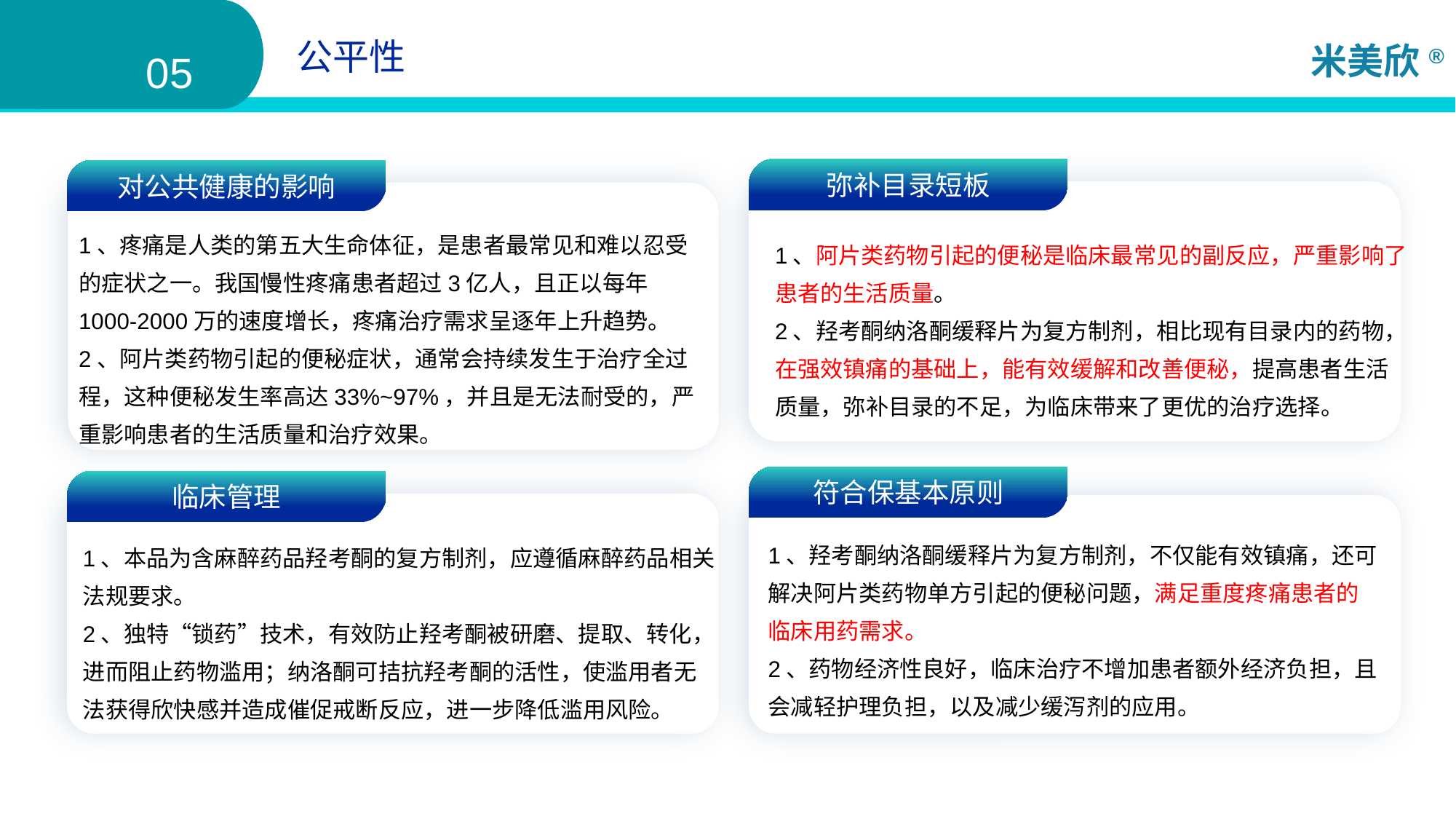

公平性
05

弥补目录短板

对公共健康的影响

1、疼痛是人类的第五大生命体征，是患者最常见和难以忍受的症状之一。我国慢性疼痛患者超过3亿人，且正以每年1000-2000万的速度增长，疼痛治疗需求呈逐年上升趋势。
2、阿片类药物引起的便秘症状，通常会持续发生于治疗全过程，这种便秘发生率高达33%~97%，并且是无法耐受的，严重影响患者的生活质量和治疗效果。
1、阿片类药物引起的便秘是临床最常见的副反应，严重影响了患者的生活质量。
2、羟考酮纳洛酮缓释片为复方制剂，相比现有目录内的药物，在强效镇痛的基础上，能有效缓解和改善便秘，提高患者生活质量，弥补目录的不足，为临床带来了更优的治疗选择。
符合保基本原则
临床管理

1、羟考酮纳洛酮缓释片为复方制剂，不仅能有效镇痛，还可解决阿片类药物单方引起的便秘问题，满足重度疼痛患者的临床用药需求。
2、药物经济性良好，临床治疗不增加患者额外经济负担，且会减轻护理负担，以及减少缓泻剂的应用。
1、本品为含麻醉药品羟考酮的复方制剂，应遵循麻醉药品相关法规要求。
2、独特“锁药”技术，有效防止羟考酮被研磨、提取、转化，进而阻止药物滥用；纳洛酮可拮抗羟考酮的活性，使滥用者无法获得欣快感并造成催促戒断反应，进一步降低滥用风险。